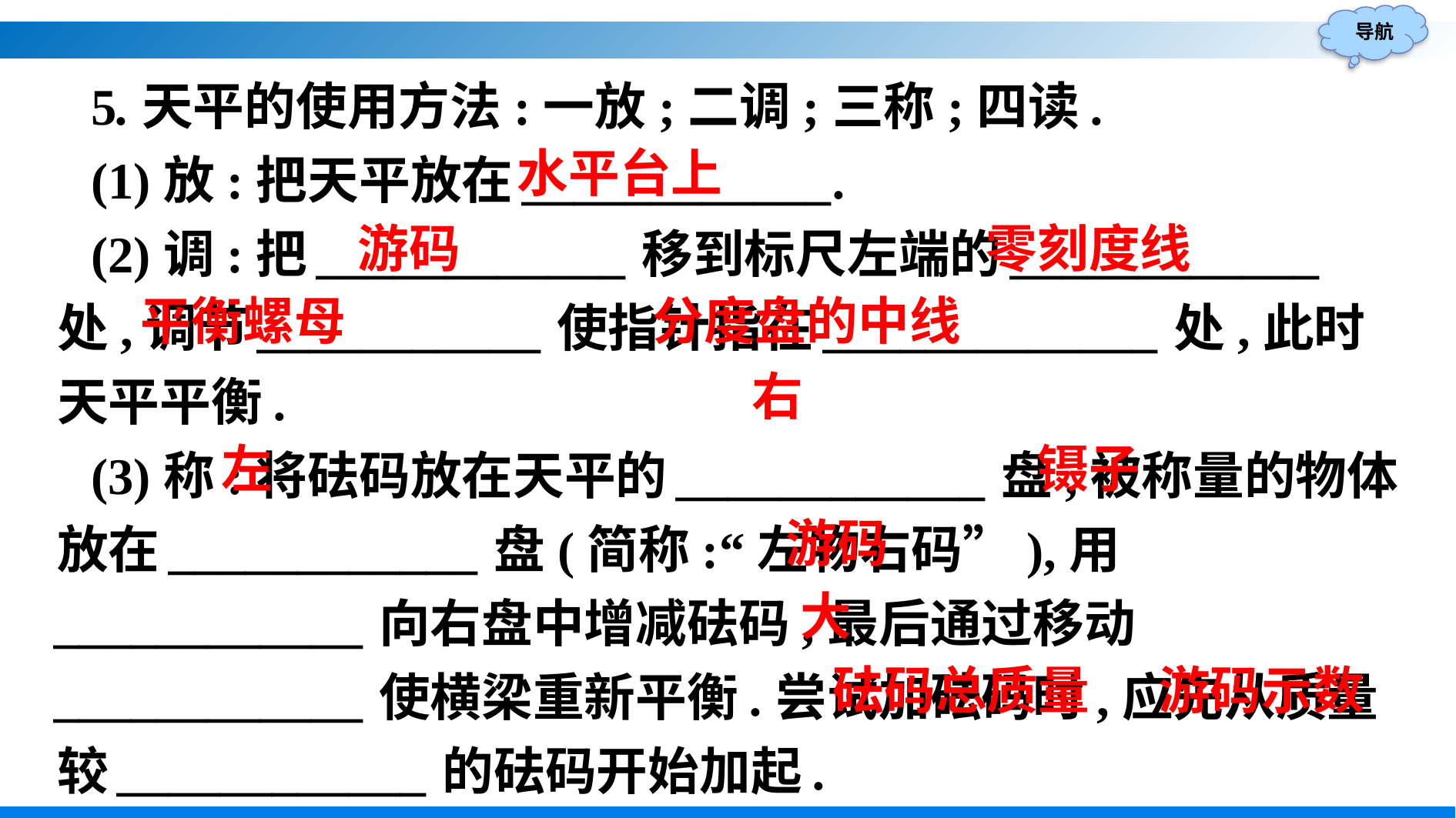

5.天平的使用方法:一放;二调;三称;四读.
(1)放:把天平放在____________.
(2)调:把____________移到标尺左端的____________处,调节___________使指针指在_____________处,此时天平平衡.
(3)称:将砝码放在天平的____________盘,被称量的物体放在____________盘(简称:“左物右码”),用____________向右盘中增减砝码,最后通过移动____________使横梁重新平衡.尝试加砝码时,应先从质量较____________的砝码开始加起.
(4)读:待天平平衡后,物体的质量=___________+__________.
(5)测量完毕,将器材整理放好.
水平台上
游码
零刻度线
分度盘的中线
平衡螺母
右
镊子
左
游码
大
游码示数
砝码总质量